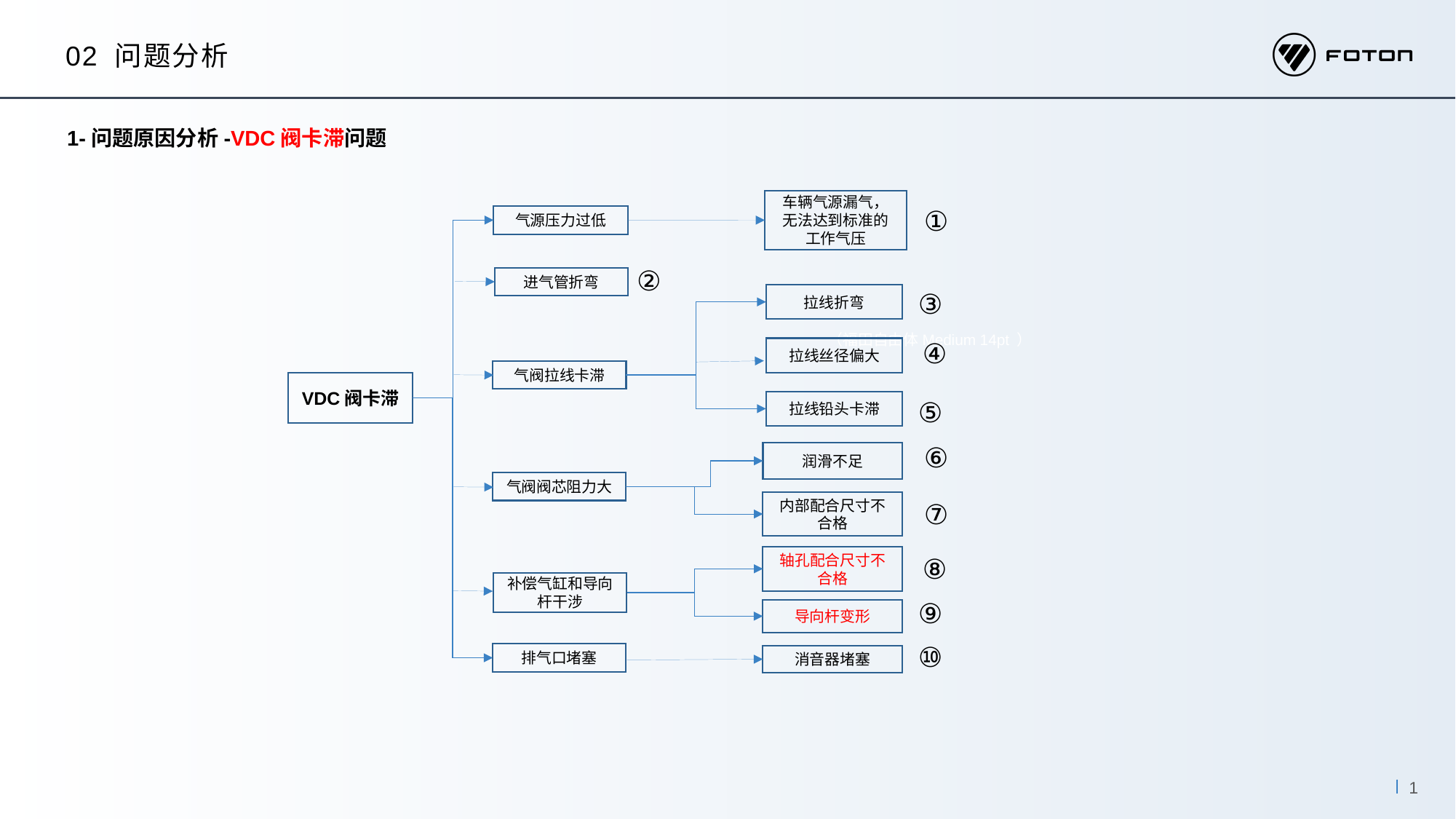

02 问题分析
1-问题原因分析-VDC阀卡滞问题

车辆气源漏气，无法达到标准的工作气压
①
气源压力过低
②
进气管折弯
③
拉线折弯
（福田自由体Medium 14pt ）
④
拉线丝径偏大
气阀拉线卡滞
VDC阀卡滞
⑤
拉线铅头卡滞
⑥
润滑不足
气阀阀芯阻力大
内部配合尺寸不合格
⑦
⑧
轴孔配合尺寸不合格
补偿气缸和导向杆干涉
⑨
导向杆变形
⑩
排气口堵塞
消音器堵塞